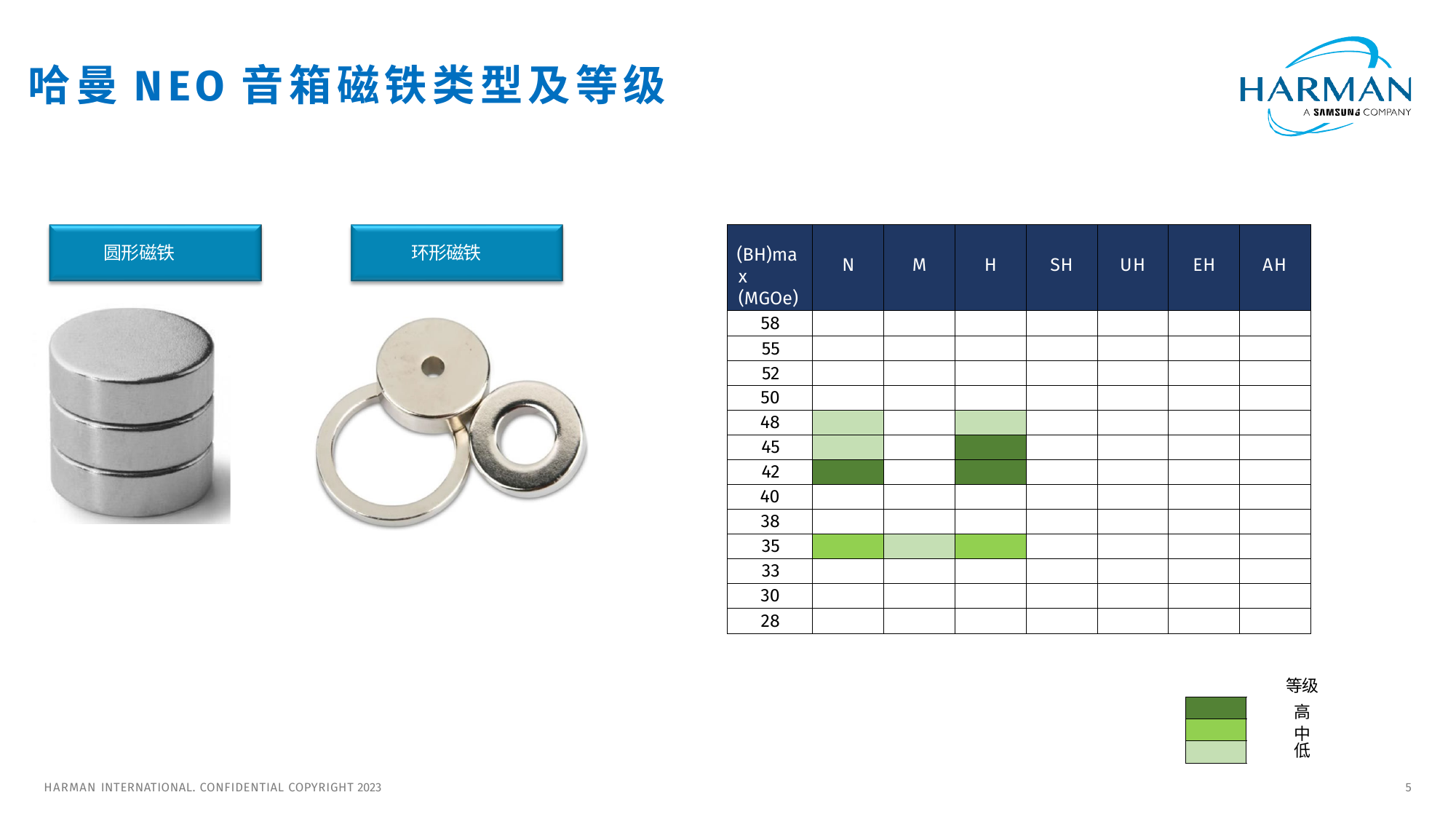

# 哈曼NEO音箱磁铁类型及等级

| (BH)max (MGOe) | N | M | H | SH | UH | EH | AH |
| --- | --- | --- | --- | --- | --- | --- | --- |
| 58 |  |  |  |  |  |  |  |
| 55 |  |  |  |  |  |  |  |
| 52 |  |  |  |  |  |  |  |
| 50 |  |  |  |  |  |  |  |
| 48 |  |  |  |  |  |  |  |
| 45 |  |  |  |  |  |  |  |
| 42 |  |  |  |  |  |  |  |
| 40 |  |  |  |  |  |  |  |
| 38 |  |  |  |  |  |  |  |
| 35 |  |  |  |  |  |  |  |
| 33 |  |  |  |  |  |  |  |
| 30 |  |  |  |  |  |  |  |
| 28 |  |  |  |  |  |  |  |
圆形磁铁
环形磁铁

| 等级 |
| --- |
| 高 |
| 中 |
| 低 |

5
HARMAN INTERNATIONAL. CONFIDENTIAL COPYRIGHT 2023